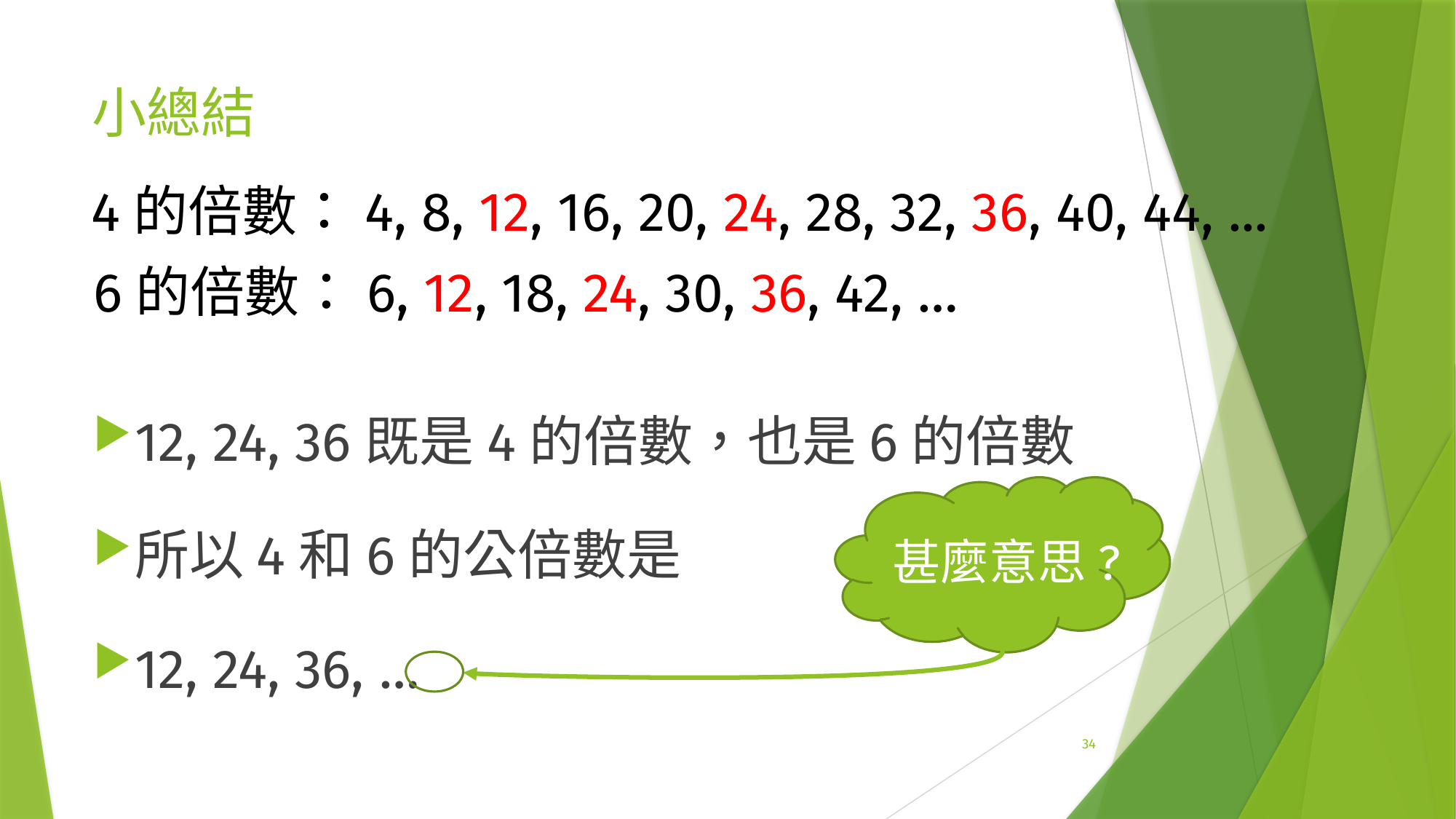

# 小總結
4的倍數：4, 8, 12, 16, 20, 24, 28, 32, 36, 40, 44, ...
6的倍數：6, 12, 18, 24, 30, 36, 42, …
12, 24, 36既是4的倍數，也是6的倍數
所以4和6的公倍數是
12, 24, 36, …
甚麼意思?

34